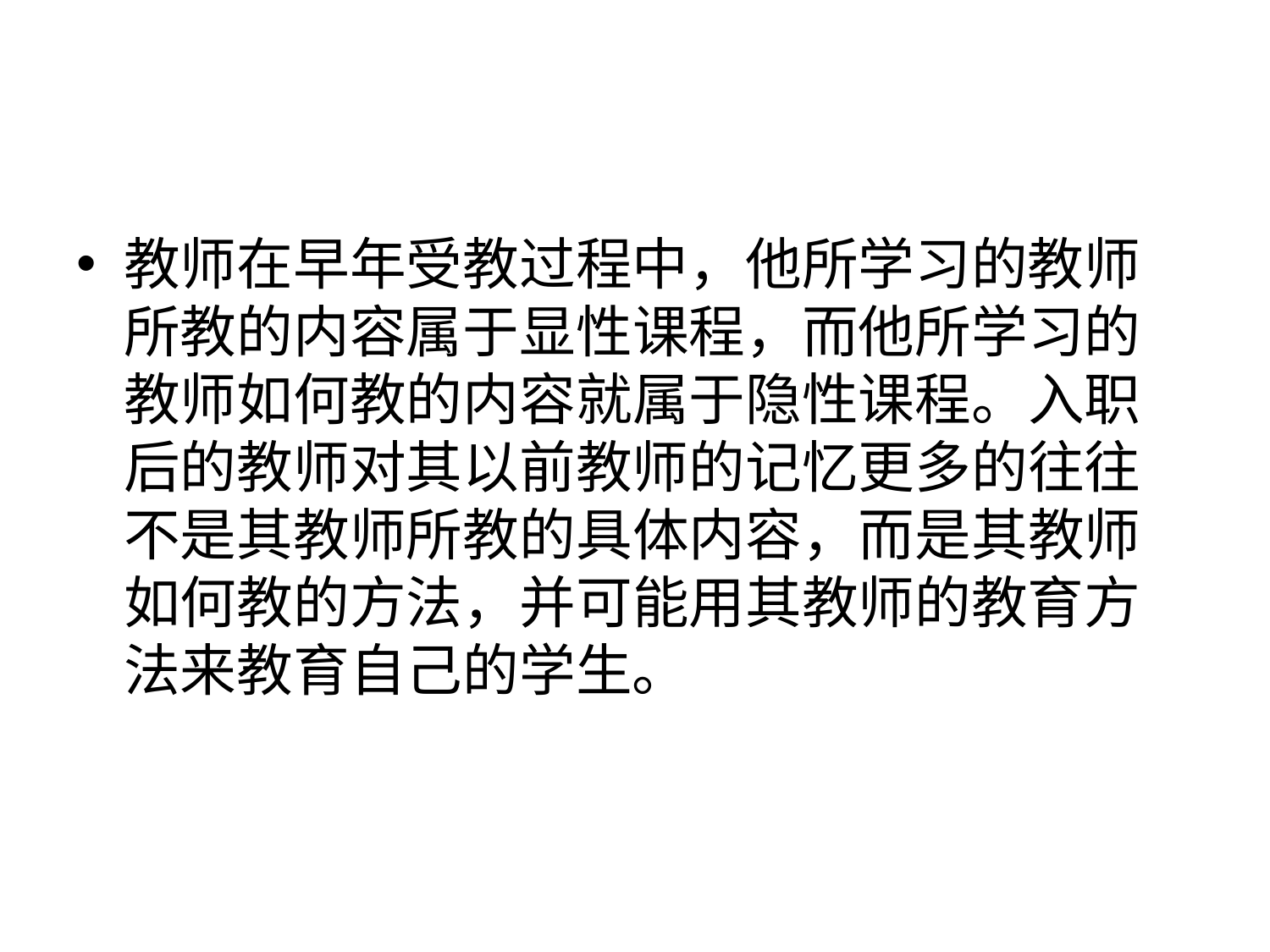

#
教师在早年受教过程中，他所学习的教师所教的内容属于显性课程，而他所学习的教师如何教的内容就属于隐性课程。入职后的教师对其以前教师的记忆更多的往往不是其教师所教的具体内容，而是其教师如何教的方法，并可能用其教师的教育方法来教育自己的学生。